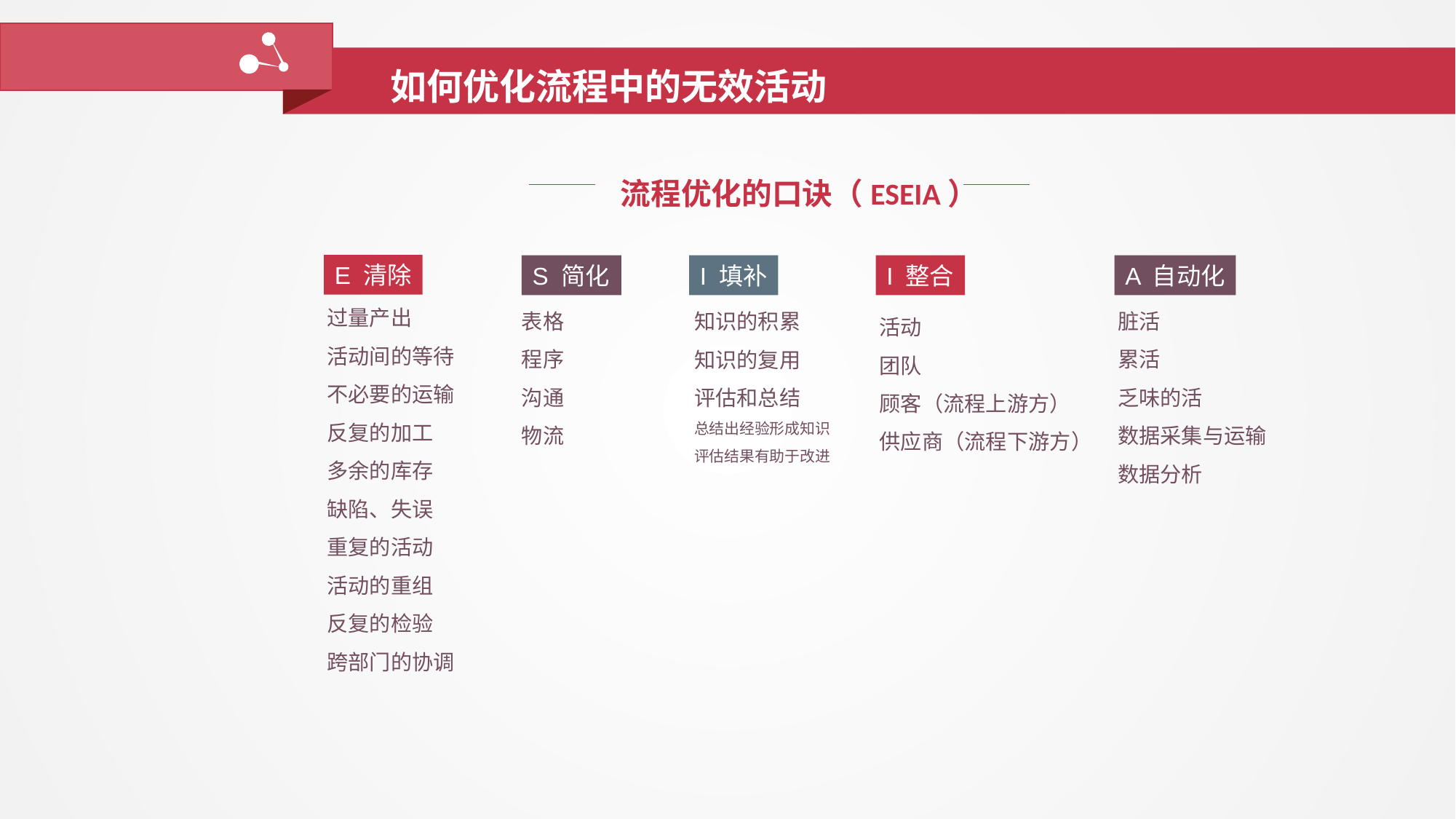

如何优化流程中的无效活动
流程优化的口诀（ESEIA）
E 清除
S 简化
I 填补
I 整合
A 自动化
过量产出
活动间的等待
不必要的运输
反复的加工
多余的库存
缺陷、失误
重复的活动
活动的重组
反复的检验
跨部门的协调
表格
程序
沟通
物流
脏活
累活
乏味的活
数据采集与运输
数据分析
知识的积累
知识的复用
评估和总结
总结出经验形成知识
评估结果有助于改进
活动
团队
顾客（流程上游方）
供应商（流程下游方）